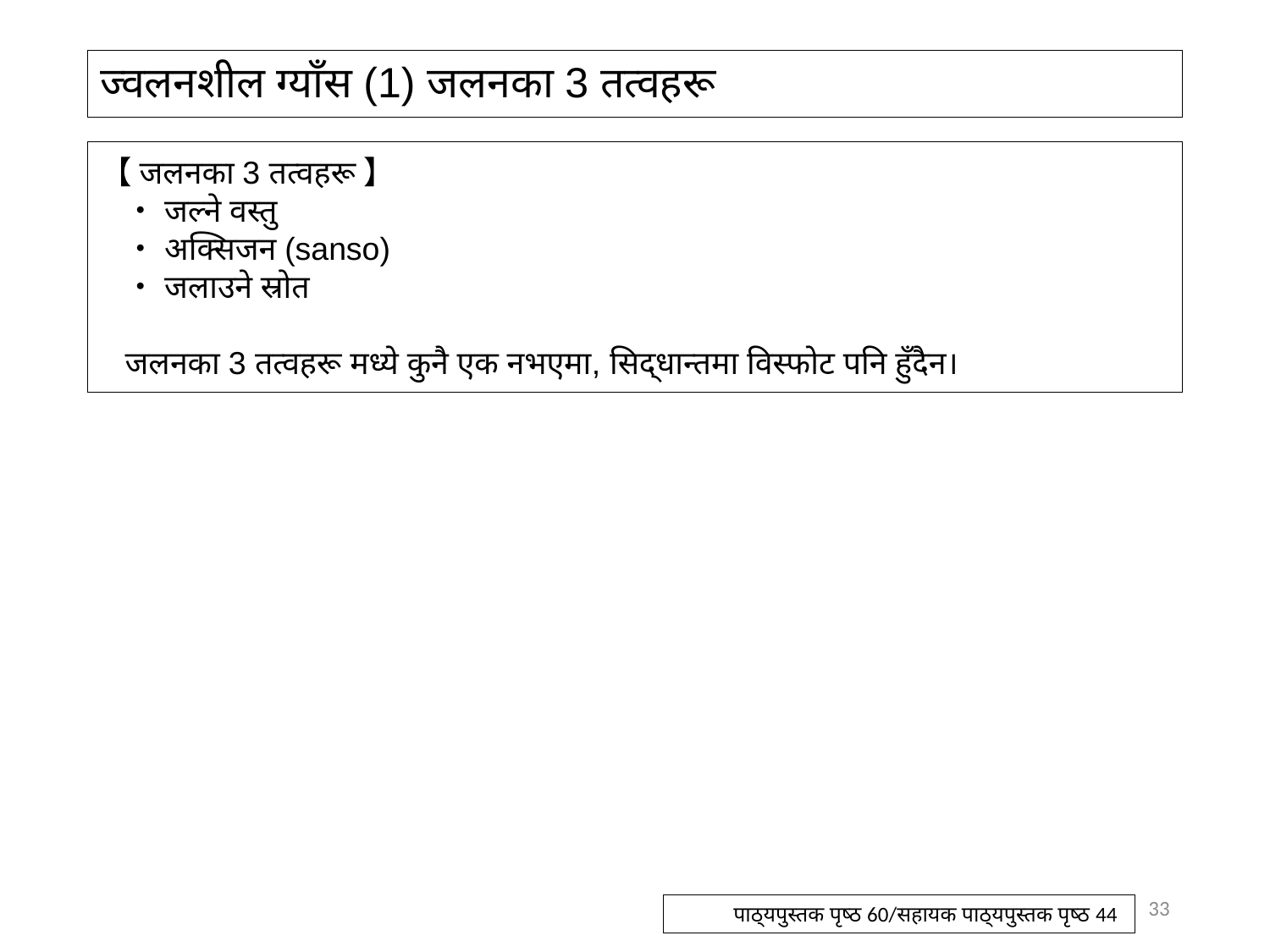

# ज्वलनशील ग्याँस (1) जलनका 3 तत्वहरू
【जलनका 3 तत्वहरू】
・जल्ने वस्तु
・अक्सिजन (sanso)
・जलाउने स्रोत

जलनका 3 तत्वहरू मध्ये कुनै एक नभएमा, सिद्धान्तमा विस्फोट पनि हुँदैन।
33
पाठ्यपुस्तक पृष्ठ 60/सहायक पाठ्यपुस्तक पृष्ठ 44